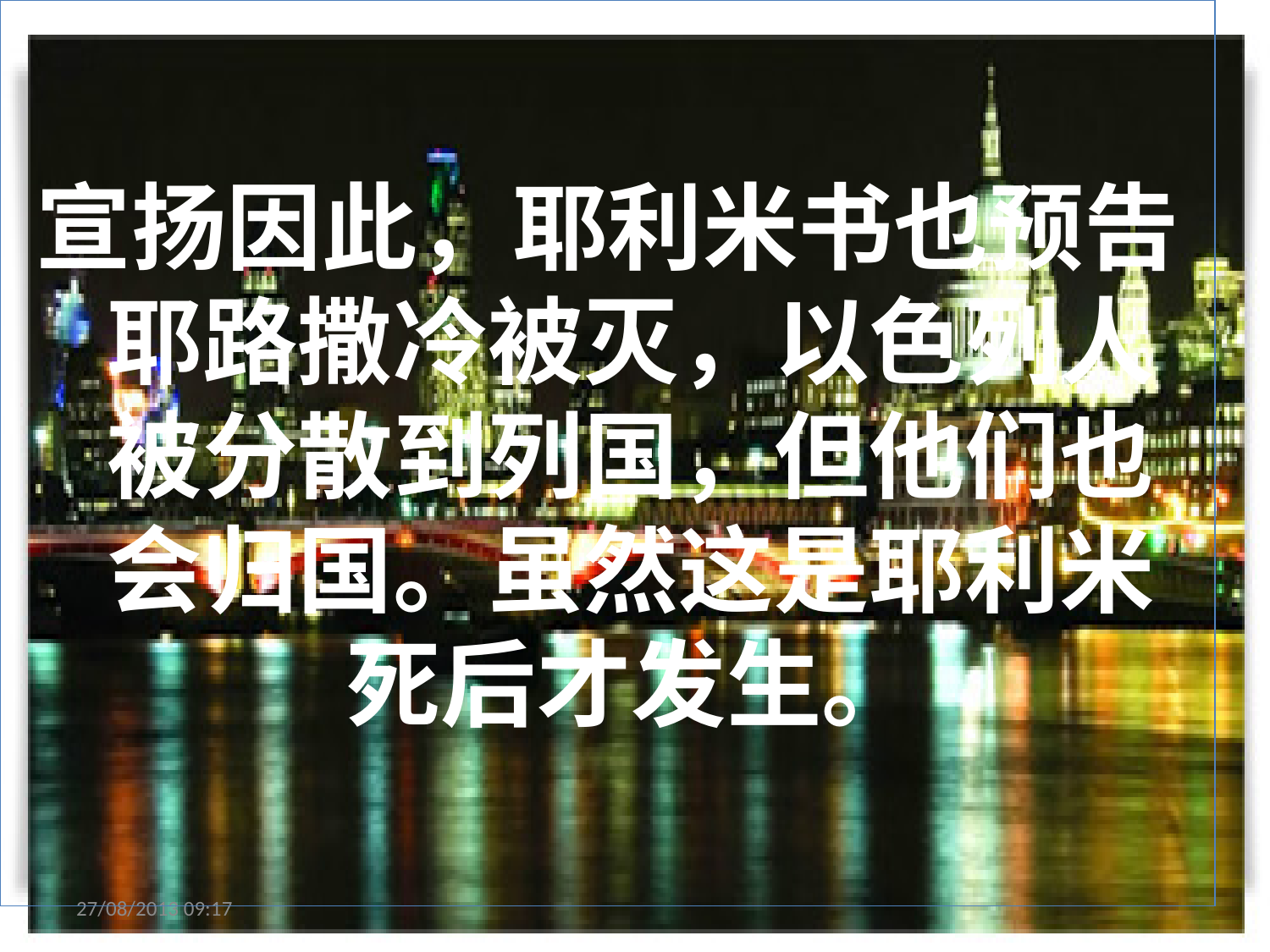

宣扬因此，耶利米书也预告耶路撒冷被灭，以色列人被分散到列国，但他们也会归国。虽然这是耶利米死后才发生。
27/08/2013 09:17